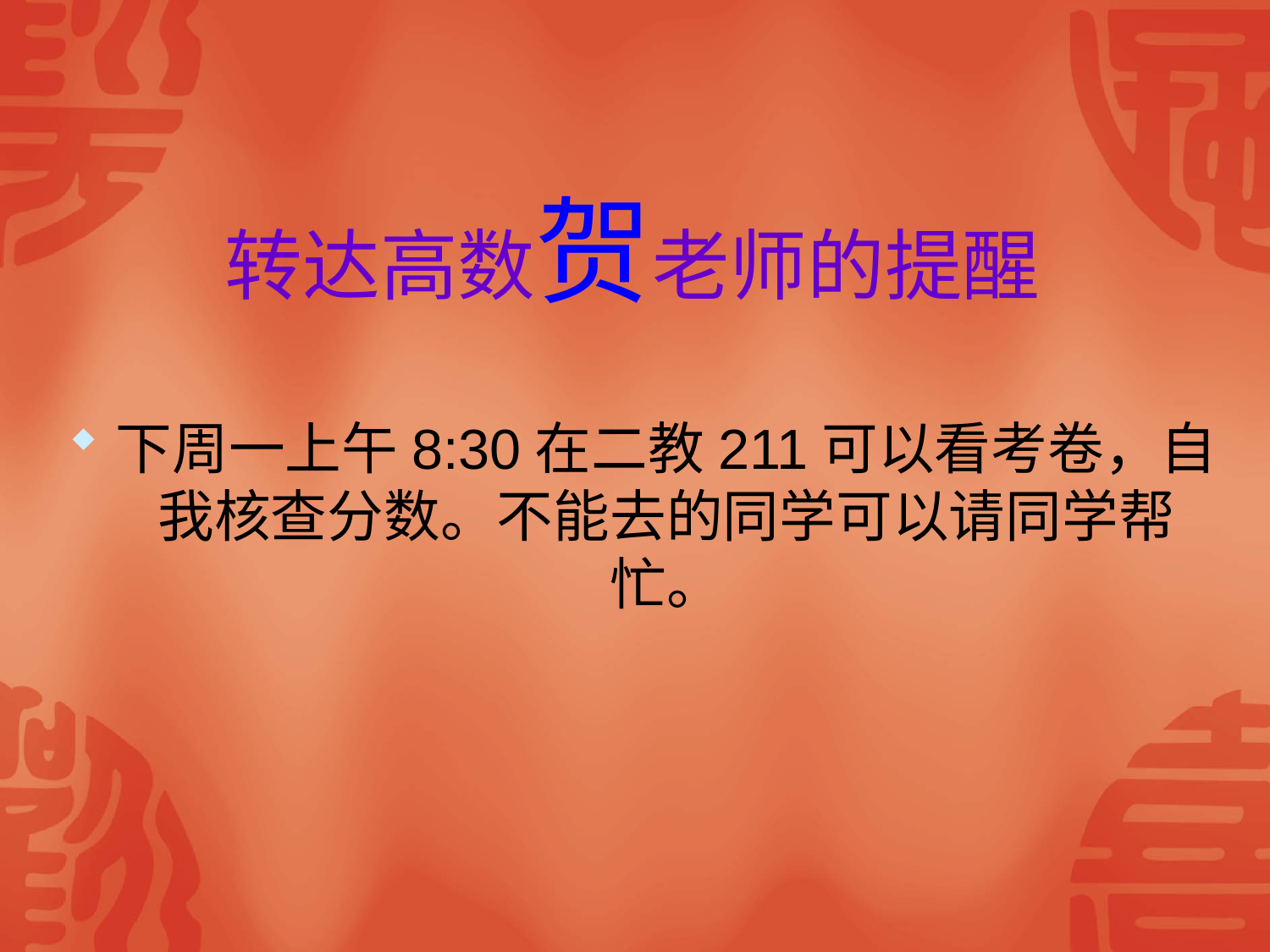

# 转达高数贺老师的提醒
下周一上午8:30在二教211可以看考卷，自我核查分数。不能去的同学可以请同学帮忙。